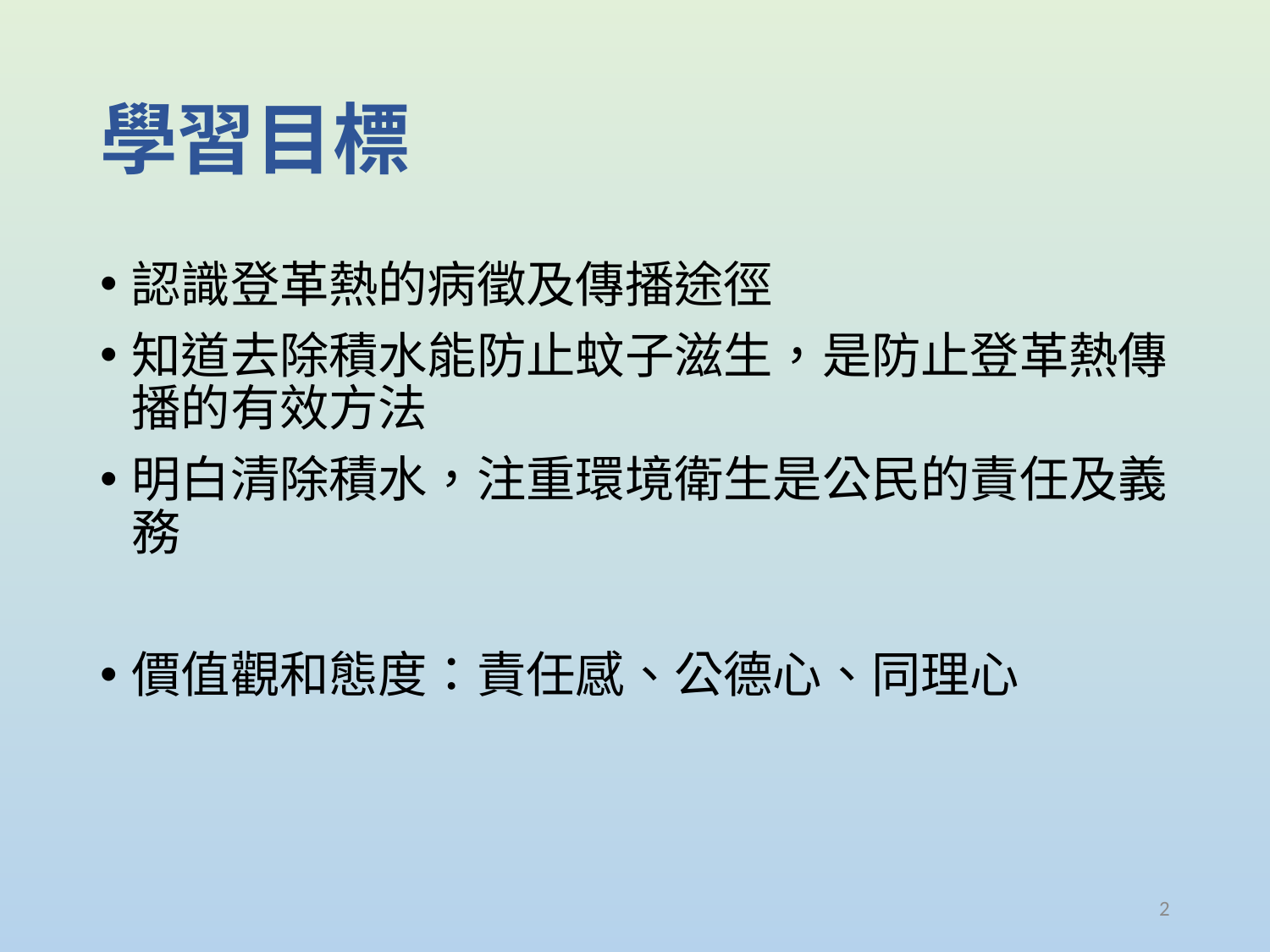

# 學習目標
認識登革熱的病徵及傳播途徑
知道去除積水能防止蚊子滋生，是防止登革熱傳播的有效方法
明白清除積水，注重環境衛生是公民的責任及義務

價值觀和態度：責任感、公德心、同理心
2